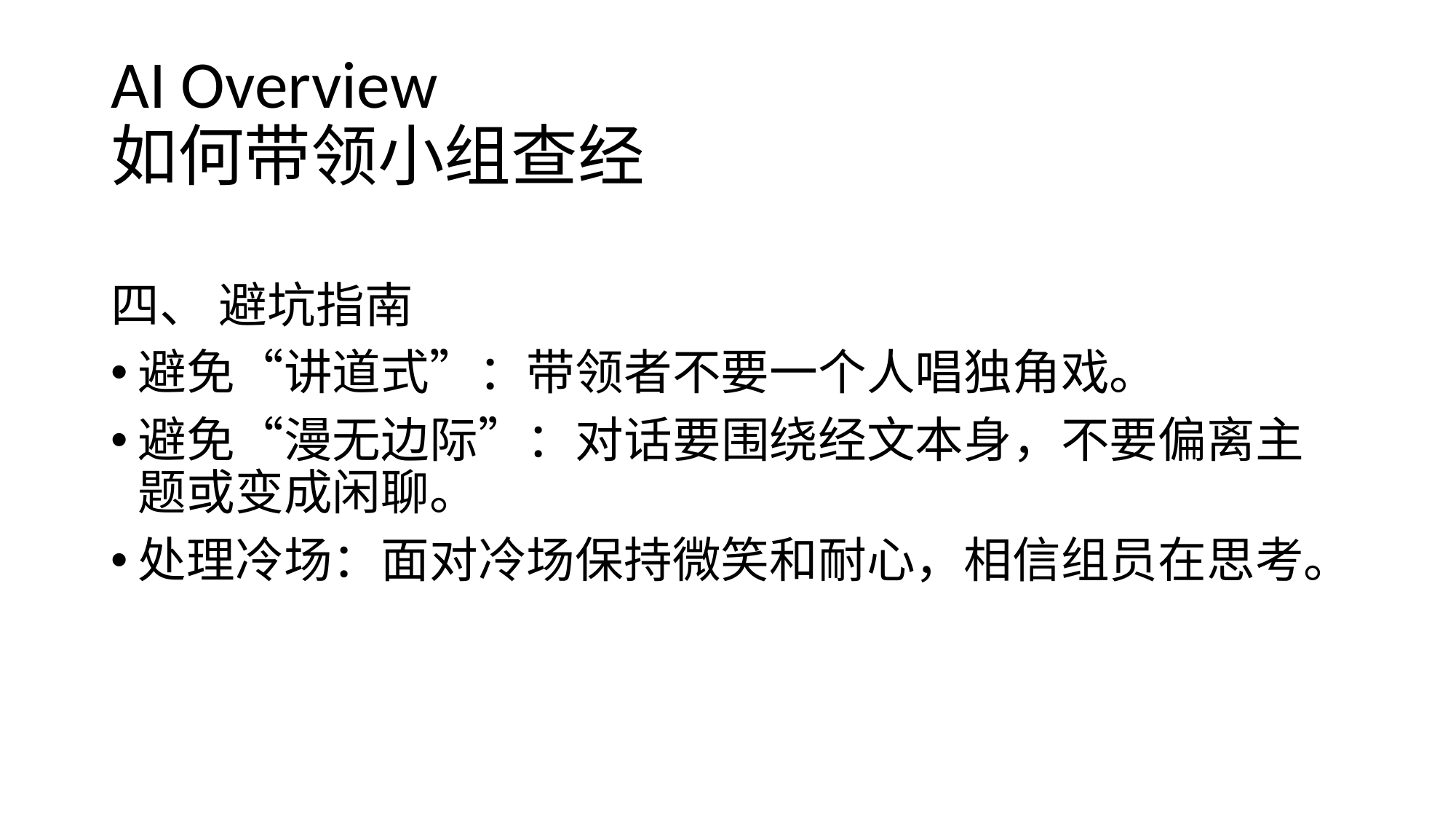

# AI Overview 如何带领小组查经

四、 避坑指南
避免“讲道式”：带领者不要一个人唱独角戏。
避免“漫无边际”：对话要围绕经文本身，不要偏离主题或变成闲聊。
处理冷场：面对冷场保持微笑和耐心，相信组员在思考。